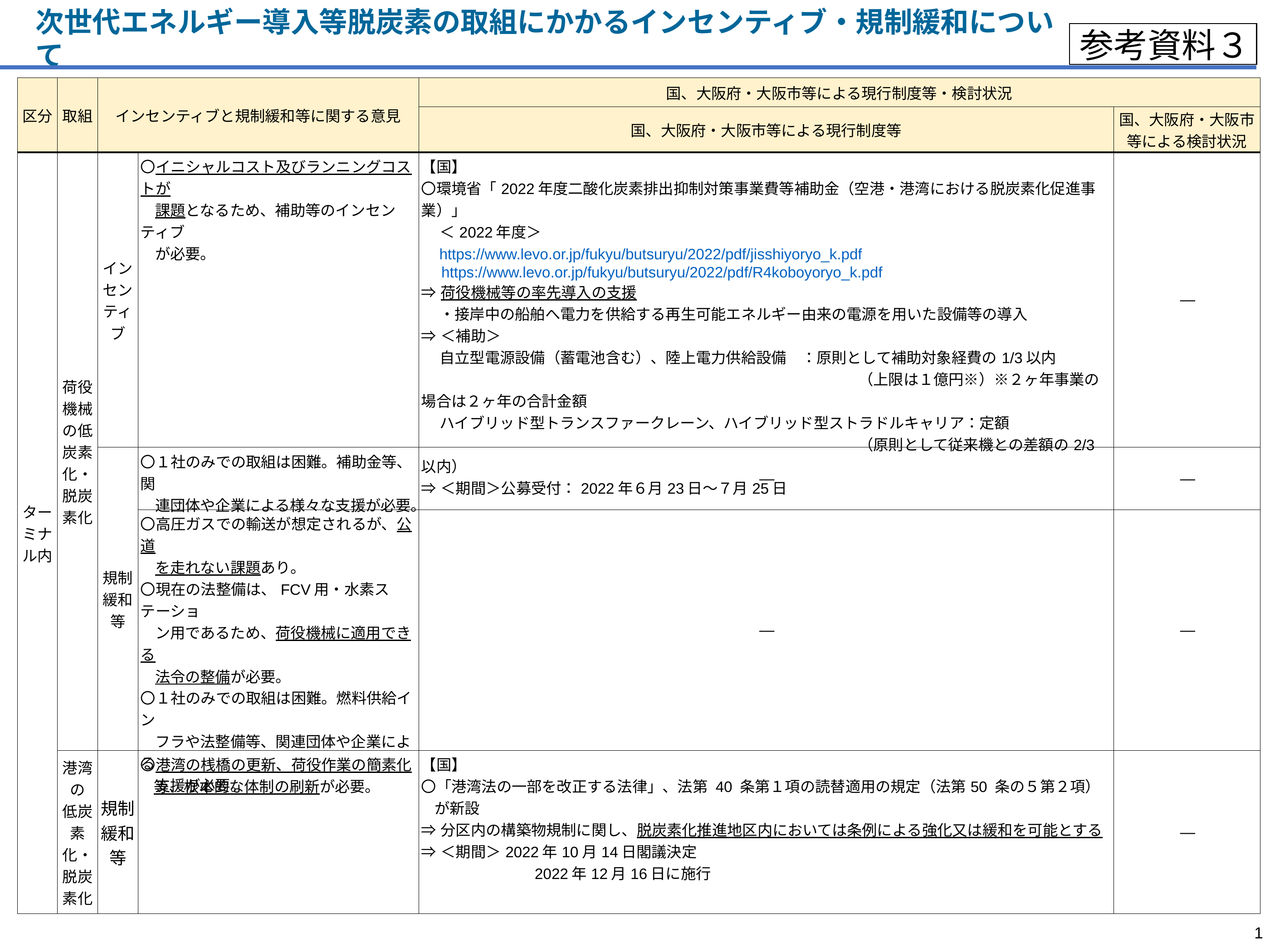

次世代エネルギー導入等脱炭素の取組にかかるインセンティブ・規制緩和について
参考資料３
資料９
| 区分 | 取組 | インセンティブと規制緩和等に関する意見 |  | 国、大阪府・大阪市等による現行制度等・検討状況 |  |
| --- | --- | --- | --- | --- | --- |
|  |  |  |  | 国、大阪府・大阪市等による現行制度等 | 国、大阪府・大阪市 等による検討状況 |
| ターミナル内 | 荷役機械の低炭素化・脱炭素化 | インセンティブ | 〇イニシャルコスト及びランニングコストが 課題となるため、補助等のインセンティブ が必要。 | 【国】 〇環境省「2022年度二酸化炭素排出抑制対策事業費等補助金（空港・港湾における脱炭素化促進事業）」 　 ＜2022年度＞ https://www.levo.or.jp/fukyu/butsuryu/2022/pdf/jisshiyoryo\_k.pdf https://www.levo.or.jp/fukyu/butsuryu/2022/pdf/R4koboyoryo\_k.pdf ⇒荷役機械等の率先導入の支援 　 ・接岸中の船舶へ電力を供給する再生可能エネルギー由来の電源を用いた設備等の導入 ⇒＜補助＞ 　 自立型電源設備（蓄電池含む）、陸上電力供給設備　：原則として補助対象経費の1/3以内 　　　　　　　　　　　　　　　　　　　　　　　　　　　　　（上限は１億円※）※２ヶ年事業の場合は２ヶ年の合計金額 　 ハイブリッド型トランスファークレーン、ハイブリッド型ストラドルキャリア：定額 　　　　　　　　　　　　　　　　　　　　　　　　　　　　　（原則として従来機との差額の2/3以内） ⇒＜期間＞公募受付：2022年６月23日～７月25日 | — |
|  |  | 規制緩和等 | 〇１社のみでの取組は困難。補助金等、関 連団体や企業による様々な支援が必要。 | — | — |
|  |  |  | 〇高圧ガスでの輸送が想定されるが、公道 を走れない課題あり。 〇現在の法整備は、FCV用・水素ステーショ ン用であるため、荷役機械に適用できる 法令の整備が必要。 〇１社のみでの取組は困難。燃料供給イン フラや法整備等、関連団体や企業による 支援が必要。 | — | — |
|  | 港湾の 低炭素化・脱炭素化 | 規制緩和等 | 〇港湾の桟橋の更新、荷役作業の簡素化等、根本的な体制の刷新が必要。 | 【国】 〇「港湾法の一部を改正する法律」、法第 40 条第１項の読替適用の規定（法第50 条の５第２項）が新設 ⇒分区内の構築物規制に関し、脱炭素化推進地区内においては条例による強化又は緩和を可能とする ⇒＜期間＞2022年10月14日閣議決定 　　　　　　　 2022年12月16日に施行 | — |
1